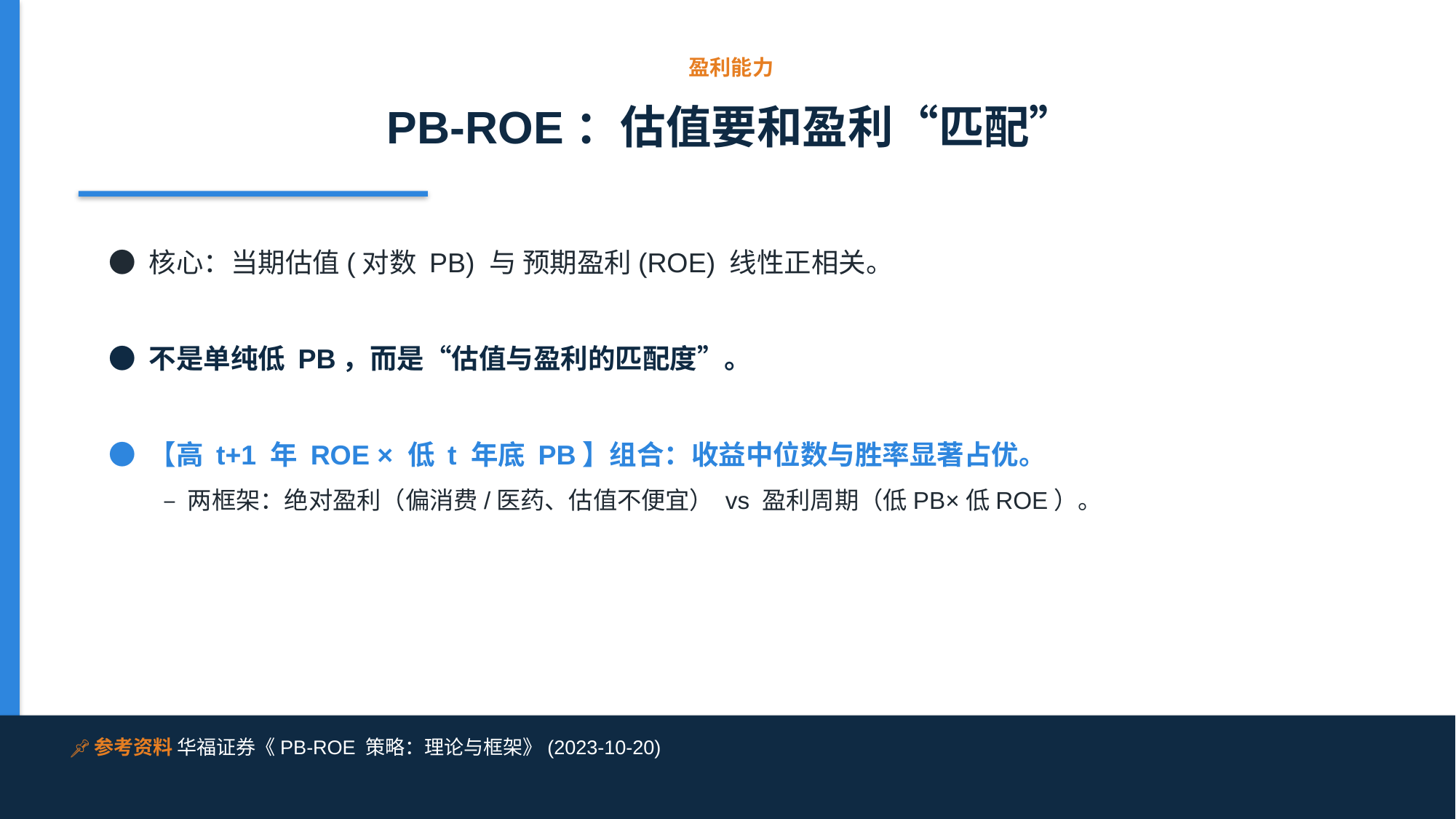

盈利能力
PB-ROE：估值要和盈利“匹配”

● 核心：当期估值(对数 PB) 与 预期盈利(ROE) 线性正相关。

● 不是单纯低 PB，而是“估值与盈利的匹配度”。

● 【高 t+1 年 ROE × 低 t 年底 PB】组合：收益中位数与胜率显著占优。
– 两框架：绝对盈利（偏消费/医药、估值不便宜） vs 盈利周期（低PB×低ROE）。

📌参考资料 华福证券《PB-ROE 策略：理论与框架》(2023-10-20)